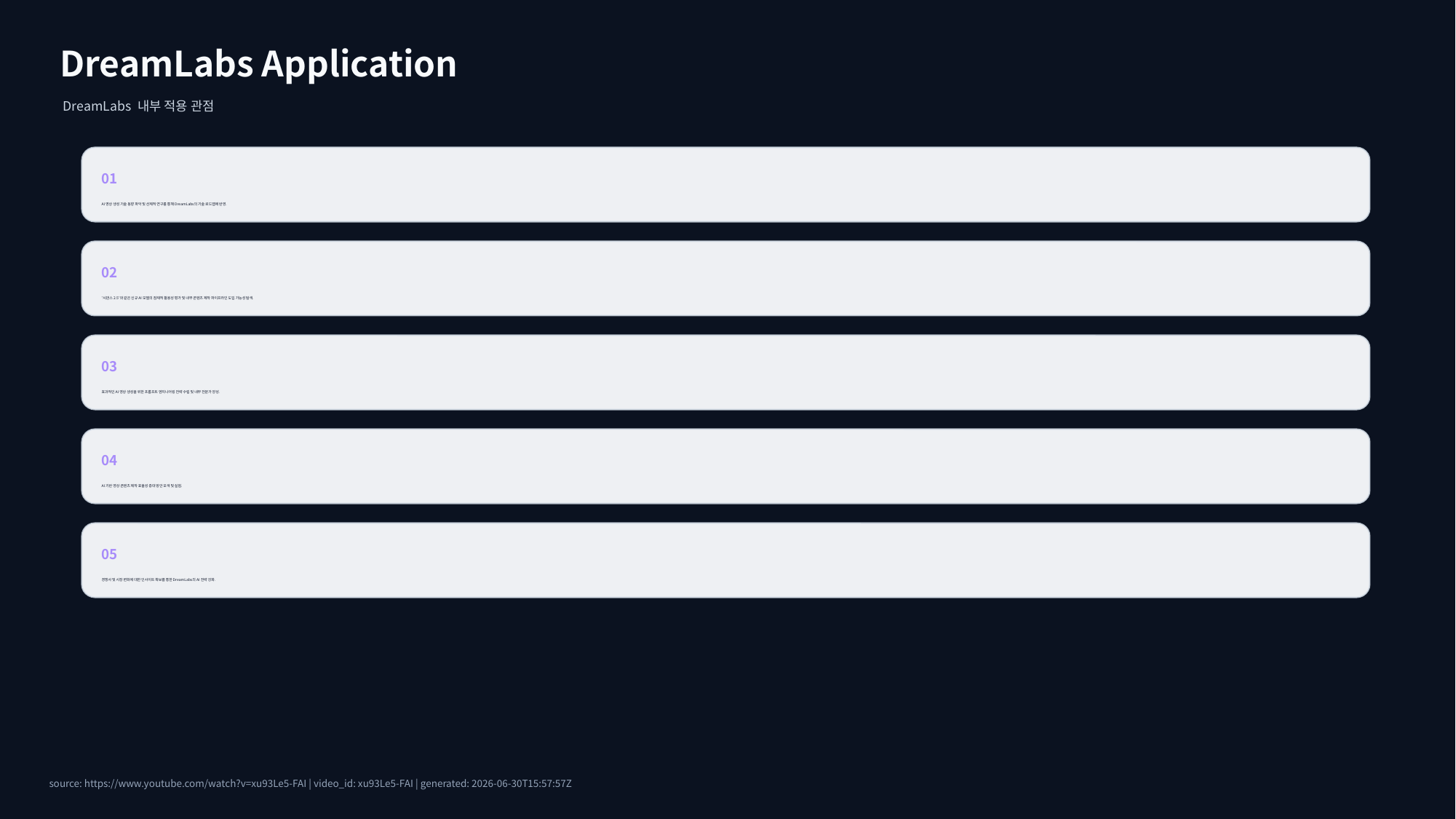

DreamLabs Application
DreamLabs 내부 적용 관점

01
AI 영상 생성 기술 동향 파악 및 선제적 연구를 통해 DreamLabs의 기술 로드맵에 반영.

02
'시댄스 2.5'와 같은 신규 AI 모델의 잠재적 활용성 평가 및 내부 콘텐츠 제작 파이프라인 도입 가능성 탐색.

03
효과적인 AI 영상 생성을 위한 프롬프트 엔지니어링 전략 수립 및 내부 전문가 양성.

04
AI 기반 영상 콘텐츠 제작 효율성 증대 방안 모색 및 실험.

05
경쟁사 및 시장 변화에 대한 인사이트 확보를 통한 DreamLabs의 AI 전략 강화.
source: https://www.youtube.com/watch?v=xu93Le5-FAI | video_id: xu93Le5-FAI | generated: 2026-06-30T15:57:57Z